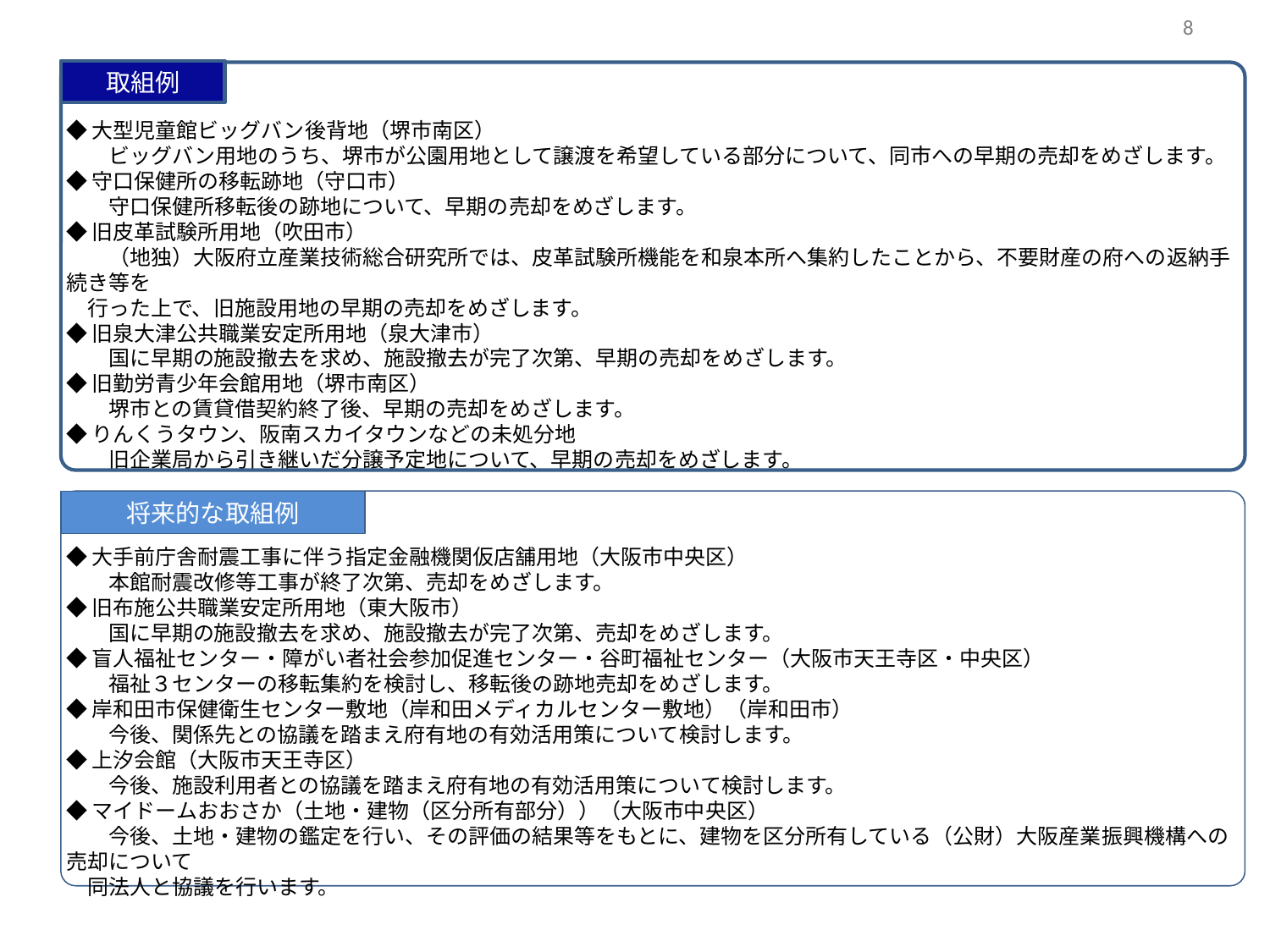

8
取組例

◆大型児童館ビッグバン後背地（堺市南区）
　　ビッグバン用地のうち、堺市が公園用地として譲渡を希望している部分について、同市への早期の売却をめざします。
◆守口保健所の移転跡地（守口市）
　　守口保健所移転後の跡地について、早期の売却をめざします。
◆旧皮革試験所用地（吹田市）
　　（地独）大阪府立産業技術総合研究所では、皮革試験所機能を和泉本所へ集約したことから、不要財産の府への返納手続き等を
　行った上で、旧施設用地の早期の売却をめざします。
◆旧泉大津公共職業安定所用地（泉大津市）
　　国に早期の施設撤去を求め、施設撤去が完了次第、早期の売却をめざします。
◆旧勤労青少年会館用地（堺市南区）
　　堺市との賃貸借契約終了後、早期の売却をめざします。
◆りんくうタウン、阪南スカイタウンなどの未処分地
　　旧企業局から引き継いだ分譲予定地について、早期の売却をめざします。

将来的な取組例
◆大手前庁舎耐震工事に伴う指定金融機関仮店舗用地（大阪市中央区）
　　本館耐震改修等工事が終了次第、売却をめざします。
◆旧布施公共職業安定所用地（東大阪市）
　　国に早期の施設撤去を求め、施設撤去が完了次第、売却をめざします。
◆盲人福祉センター・障がい者社会参加促進センター・谷町福祉センター（大阪市天王寺区・中央区）
　　福祉３センターの移転集約を検討し、移転後の跡地売却をめざします。
◆岸和田市保健衛生センター敷地（岸和田メディカルセンター敷地）（岸和田市）
　　今後、関係先との協議を踏まえ府有地の有効活用策について検討します。
◆上汐会館（大阪市天王寺区）
　　今後、施設利用者との協議を踏まえ府有地の有効活用策について検討します。
◆マイドームおおさか（土地・建物（区分所有部分））（大阪市中央区）
　　今後、土地・建物の鑑定を行い、その評価の結果等をもとに、建物を区分所有している（公財）大阪産業振興機構への売却について
　同法人と協議を行います。